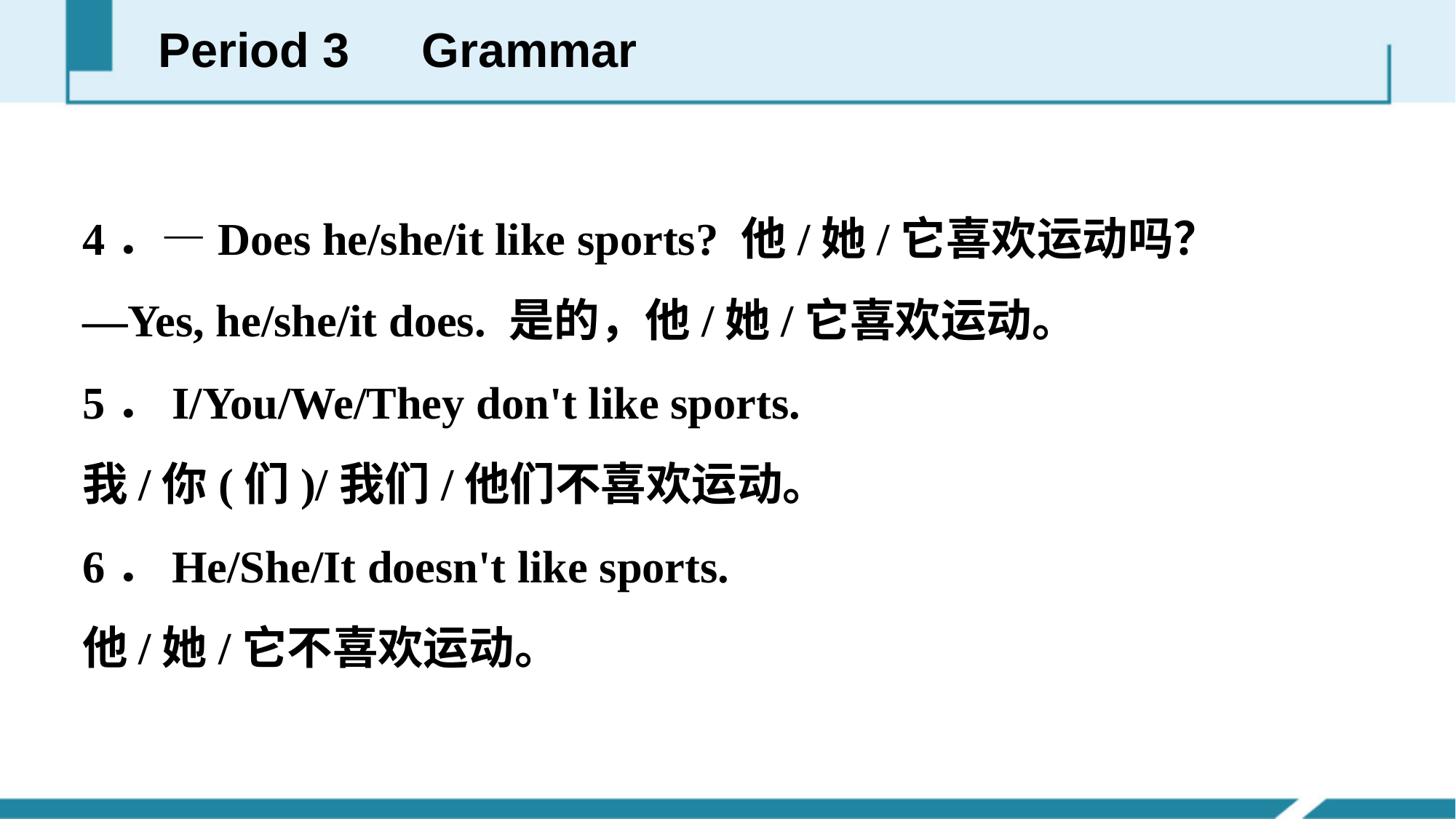

Period 3　Grammar
4．—Does he/she/it like sports? 他/她/它喜欢运动吗？
—Yes, he/she/it does. 是的，他/她/它喜欢运动。
5．I/You/We/They don't like sports.
我/你(们)/我们/他们不喜欢运动。
6．He/She/It doesn't like sports.
他/她/它不喜欢运动。